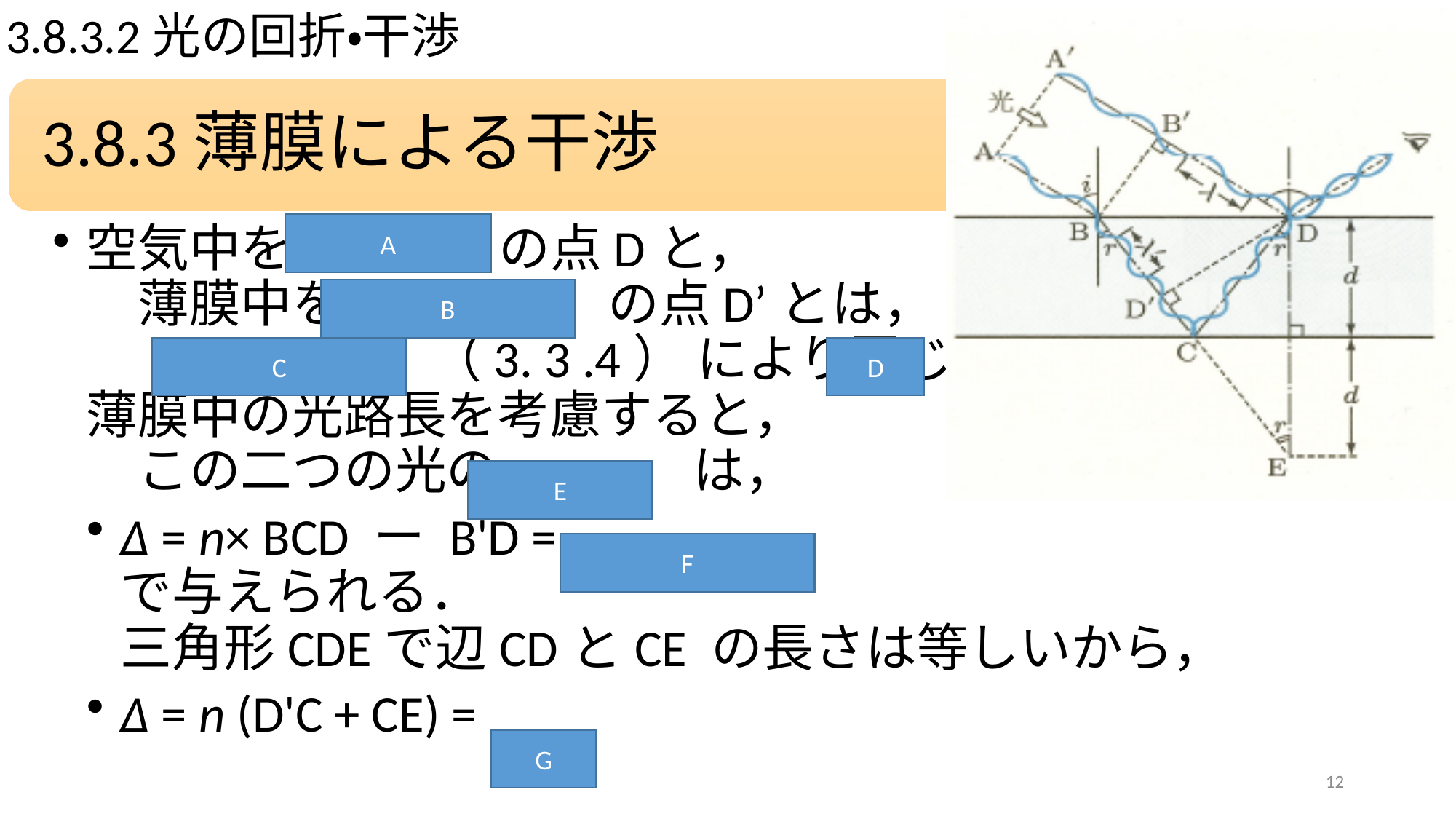

# 3.8.3.2光の回折・干渉

3.8.3薄膜による干渉
空気中を                  の点Dと，
　薄膜中を                       の点D’とは，
　　                     （3. 3 .4） により同じ         ．
薄膜中の光路長を考慮すると，
　この二つの光の                 は，
Δ = n× BCD ー B'D =
で与えられる．
三角形CDEで辺CDとCE の長さは等しいから，
Δ = n (D'C + CE) =

A
B
C
D
E
F
G
12